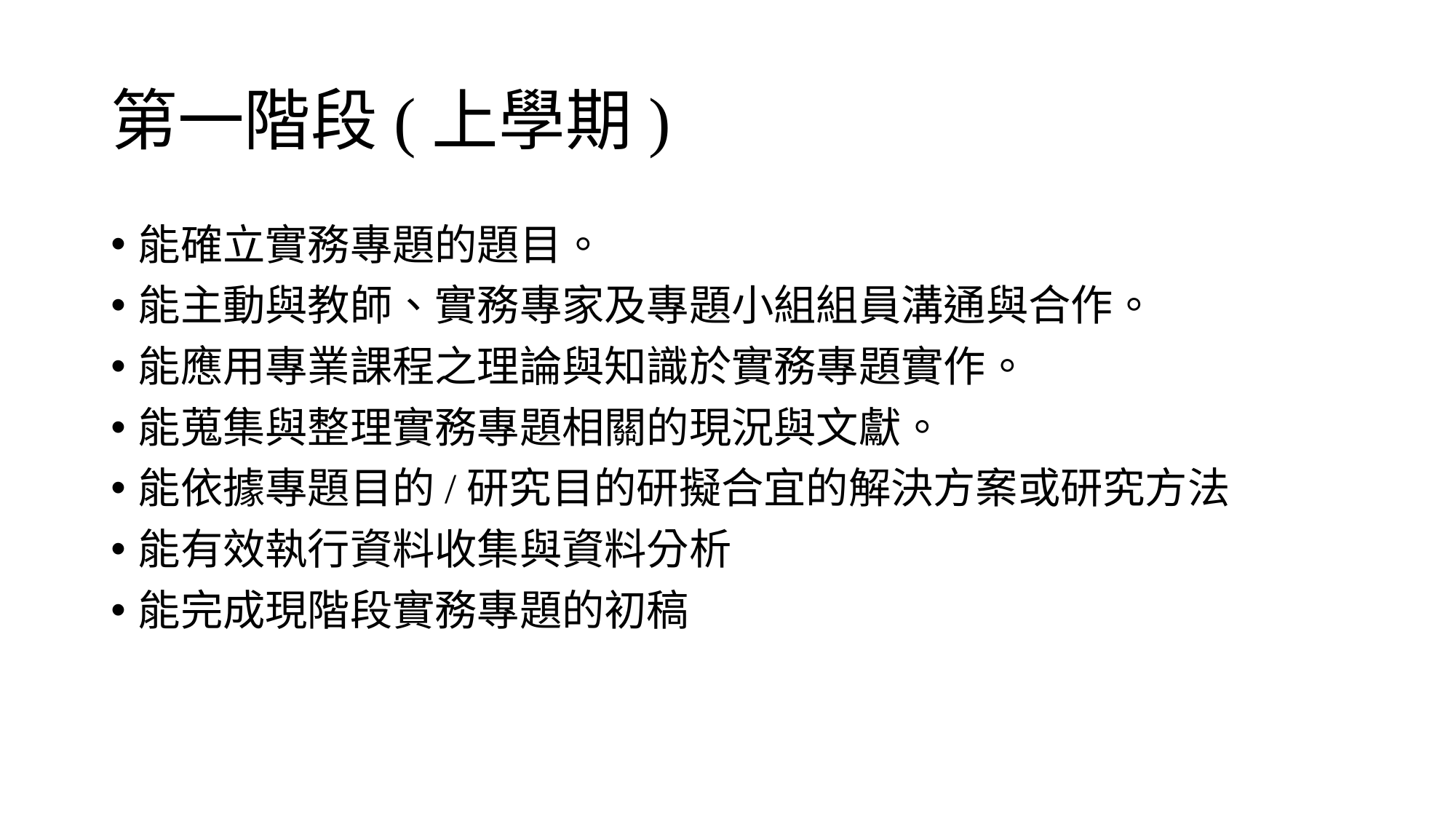

# 第一階段(上學期)
能確立實務專題的題目。
能主動與教師、實務專家及專題小組組員溝通與合作。
能應用專業課程之理論與知識於實務專題實作。
能蒐集與整理實務專題相關的現況與文獻。
能依據專題目的/研究目的研擬合宜的解決方案或研究方法
能有效執行資料收集與資料分析
能完成現階段實務專題的初稿